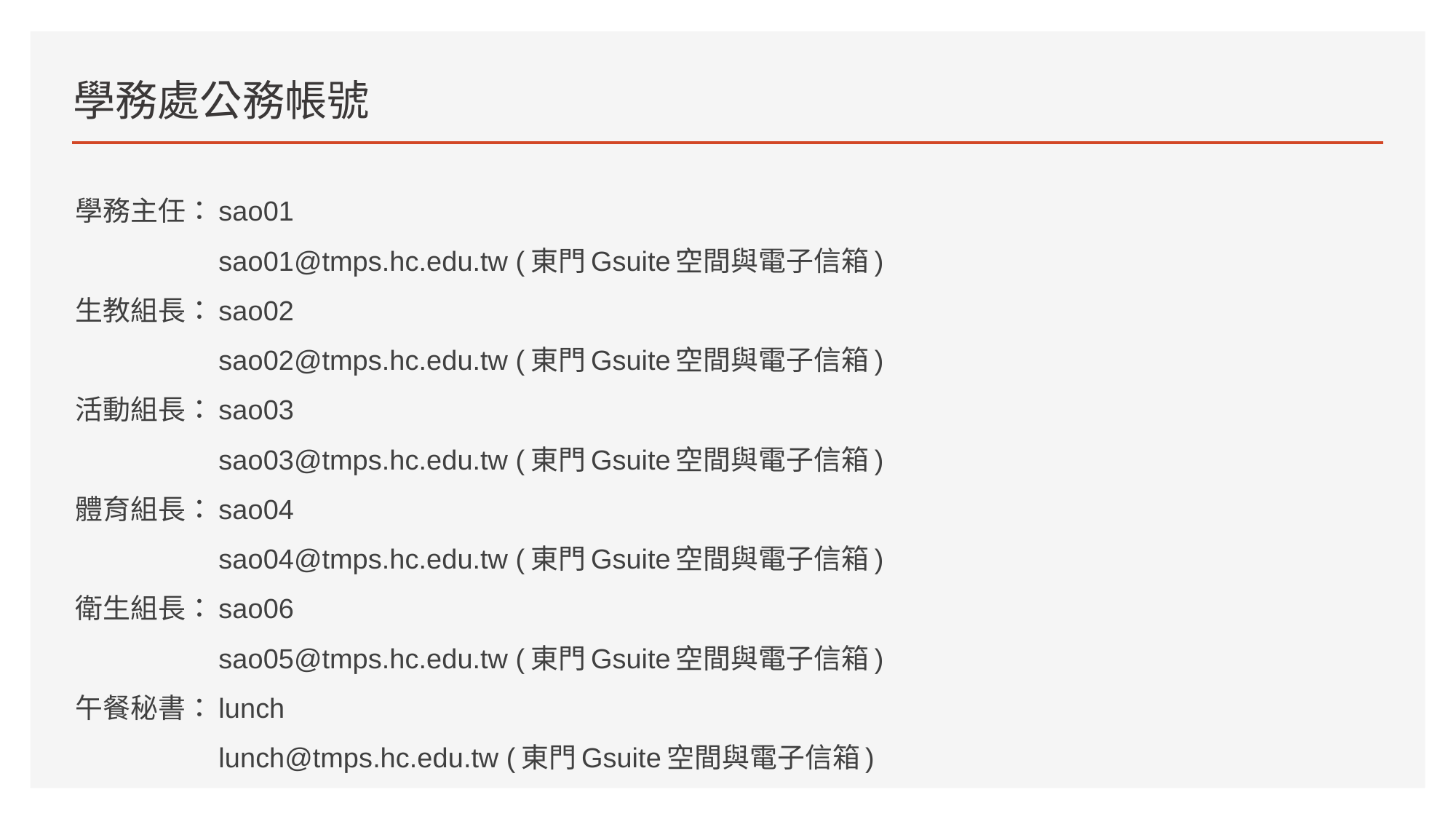

# 學務處公務帳號
學務主任：sao01
　　　　　sao01@tmps.hc.edu.tw (東門Gsuite空間與電子信箱)
生教組長：sao02
　　　　　sao02@tmps.hc.edu.tw (東門Gsuite空間與電子信箱)
活動組長：sao03
　　　　　sao03@tmps.hc.edu.tw (東門Gsuite空間與電子信箱)
體育組長：sao04
　　　　　sao04@tmps.hc.edu.tw (東門Gsuite空間與電子信箱)
衛生組長：sao06
　　　　　sao05@tmps.hc.edu.tw (東門Gsuite空間與電子信箱)
午餐秘書：lunch
　　　　　lunch@tmps.hc.edu.tw (東門Gsuite空間與電子信箱)